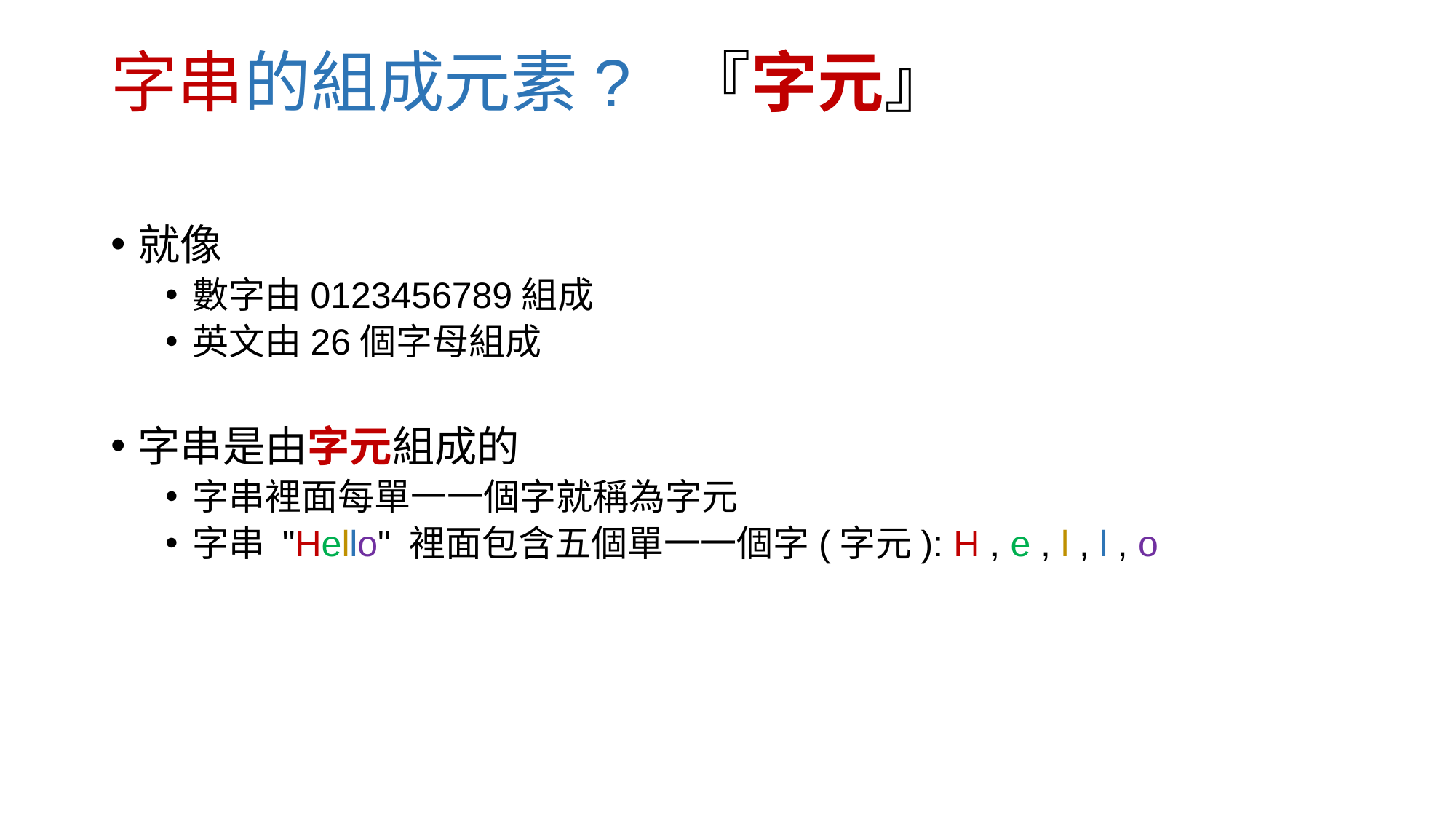

字串的組成元素?  『字元』
就像
數字由0123456789組成
英文由26個字母組成

字串是由字元組成的
字串裡面每單一一個字就稱為字元
字串 "Hello" 裡面包含五個單一一個字(字元): H , e , l , l , o